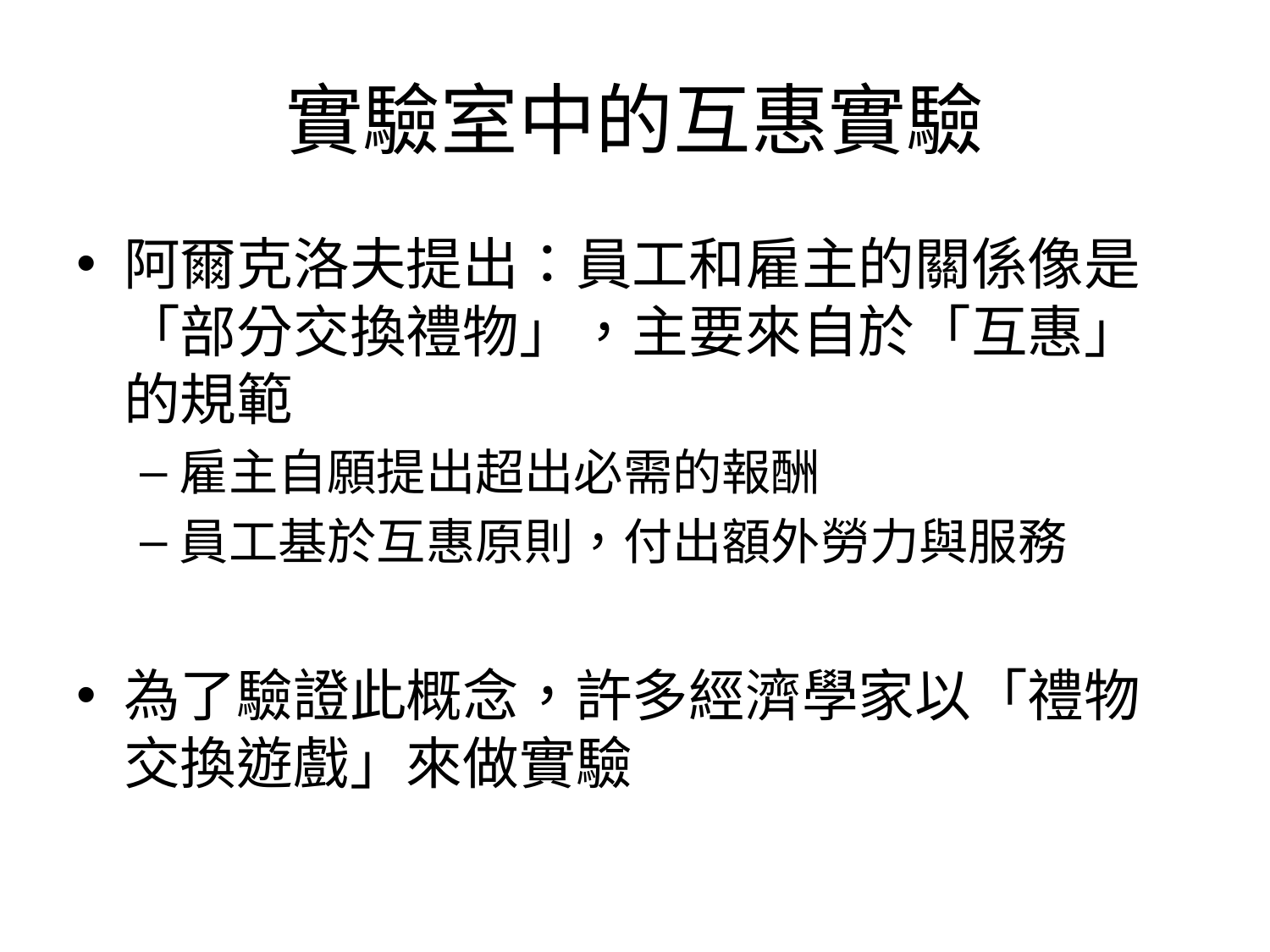

# 實驗室中的互惠實驗
阿爾克洛夫提出：員工和雇主的關係像是「部分交換禮物」，主要來自於「互惠」的規範
雇主自願提出超出必需的報酬
員工基於互惠原則，付出額外勞力與服務

為了驗證此概念，許多經濟學家以「禮物交換遊戲」來做實驗